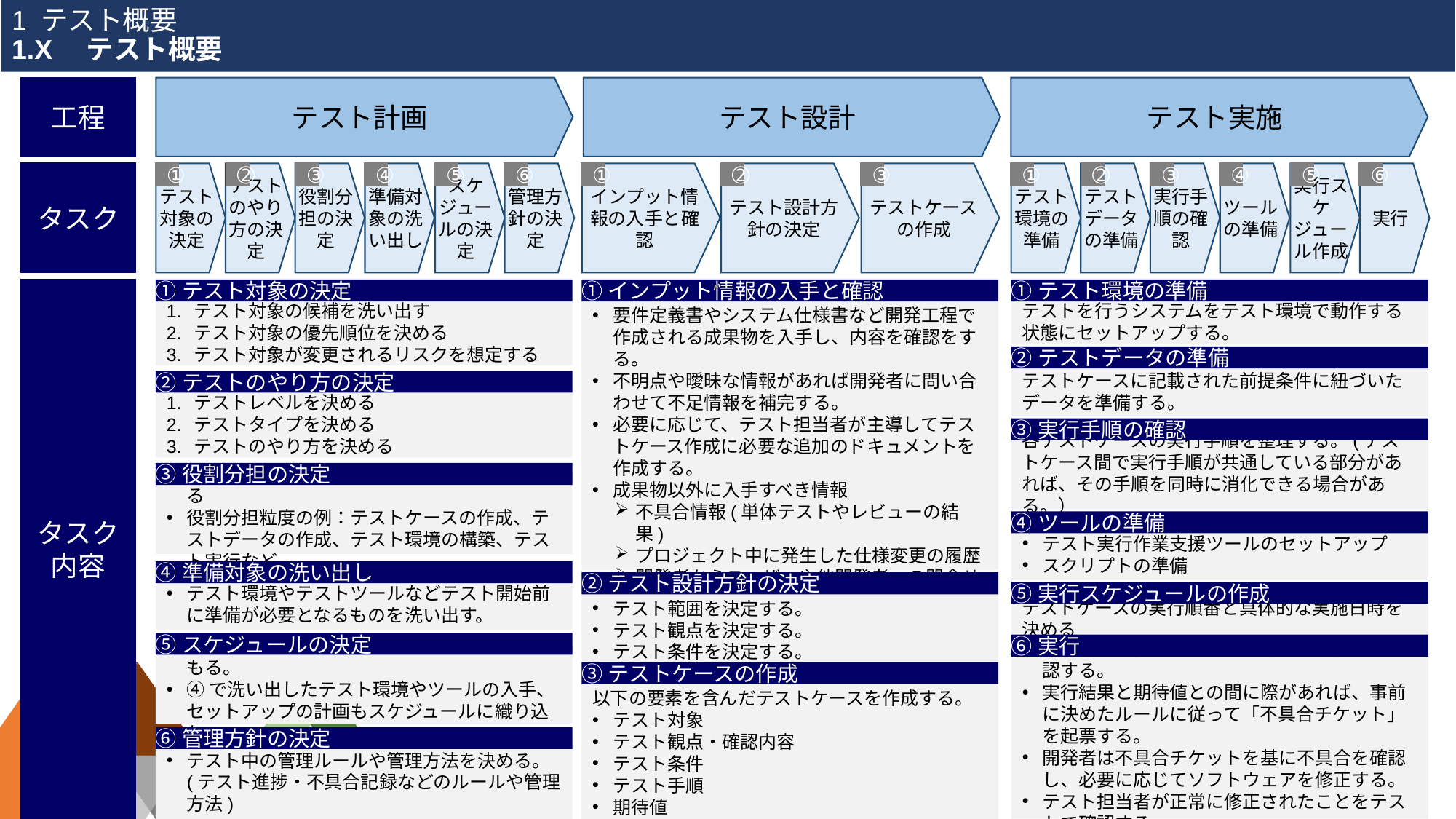

# 1 テスト概要 1.X　テスト概要
工程
テスト計画
テスト設計
テスト実施
①
➁
③
④
⑤
⑥
①
➁
③
①
➁
③
④
⑤
⑥
タスク
テスト対象の決定
テストのやり方の決定
役割分担の決定
準備対象の洗い出し
スケジュールの決定
管理方針の決定
インプット情報の入手と確認
テスト設計方針の決定
テストケースの作成
テスト環境の準備
テストデータの準備
実行手順の確認
ツールの準備
実行スケジュール作成
実行
タスク内容
①テスト対象の決定
①インプット情報の入手と確認
①テスト環境の準備
テスト対象の候補を洗い出す
テスト対象の優先順位を決める
テスト対象が変更されるリスクを想定する
要件定義書やシステム仕様書など開発工程で作成される成果物を入手し、内容を確認をする。
不明点や曖昧な情報があれば開発者に問い合わせて不足情報を補完する。
必要に応じて、テスト担当者が主導してテストケース作成に必要な追加のドキュメントを作成する。
成果物以外に入手すべき情報
不具合情報(単体テストやレビューの結果)
プロジェクト中に発生した仕様変更の履歴
開発者からユーザーや他開発者への問合せ一覧
開発中に特定した課題一覧
類似システムの不具合情報
テストを行うシステムをテスト環境で動作する状態にセットアップする。
➁テストデータの準備
テストケースに記載された前提条件に紐づいたデータを準備する。
➁テストのやり方の決定
テストレベルを決める
テストタイプを決める
テストのやり方を決める
③実行手順の確認
各テストケースの実行手順を整理する。(テストケース間で実行手順が共通している部分があれば、その手順を同時に消化できる場合がある。）
③役割分担の決定
テスト設計以降の各タスクの役割分担を決める
役割分担粒度の例：テストケースの作成、テストデータの作成、テスト環境の構築、テスト実行など
④ツールの準備
テスト実行作業支援ツールのセットアップ
スクリプトの準備
④準備対象の洗い出し
➁テスト設計方針の決定
テスト環境やテストツールなどテスト開始前に準備が必要となるものを洗い出す。
⑤実行スケジュールの作成
テスト範囲を決定する。
テスト観点を決定する。
テスト条件を決定する。
テストケースの実行順番と具体的な実施日時を決める
⑤スケジュールの決定
⑥実行
各作業や各成果物の作成に要する期間を見積もる。
④で洗い出したテスト環境やツールの入手、セットアップの計画もスケジュールに織り込む。
実行手順に従ってシステム操作して結果を確認する。
実行結果と期待値との間に際があれば、事前に決めたルールに従って「不具合チケット」を起票する。
開発者は不具合チケットを基に不具合を確認し、必要に応じてソフトウェアを修正する。
テスト担当者が正常に修正されたことをテストで確認する。
③テストケースの作成
以下の要素を含んだテストケースを作成する。
テスト対象
テスト観点・確認内容
テスト条件
テスト手順
期待値
⑥管理方針の決定
テスト中の管理ルールや管理方法を決める。
(テスト進捗・不具合記録などのルールや管理方法)